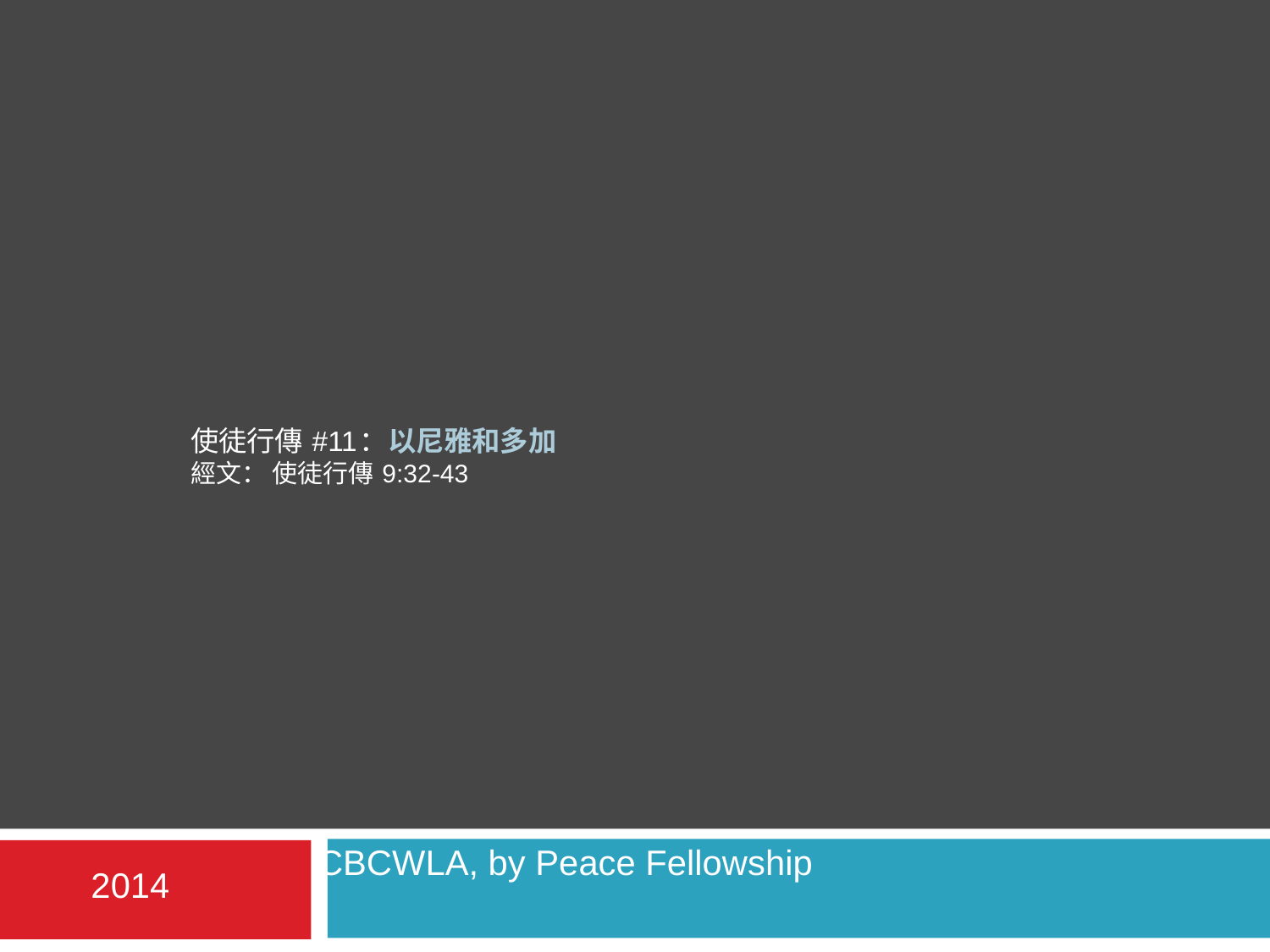

使徒行傳 #11：以尼雅和多加哥尼流歸主
經文： 使徒行傳 9:32-43
CBCWLA, by Peace Fellowship
2014